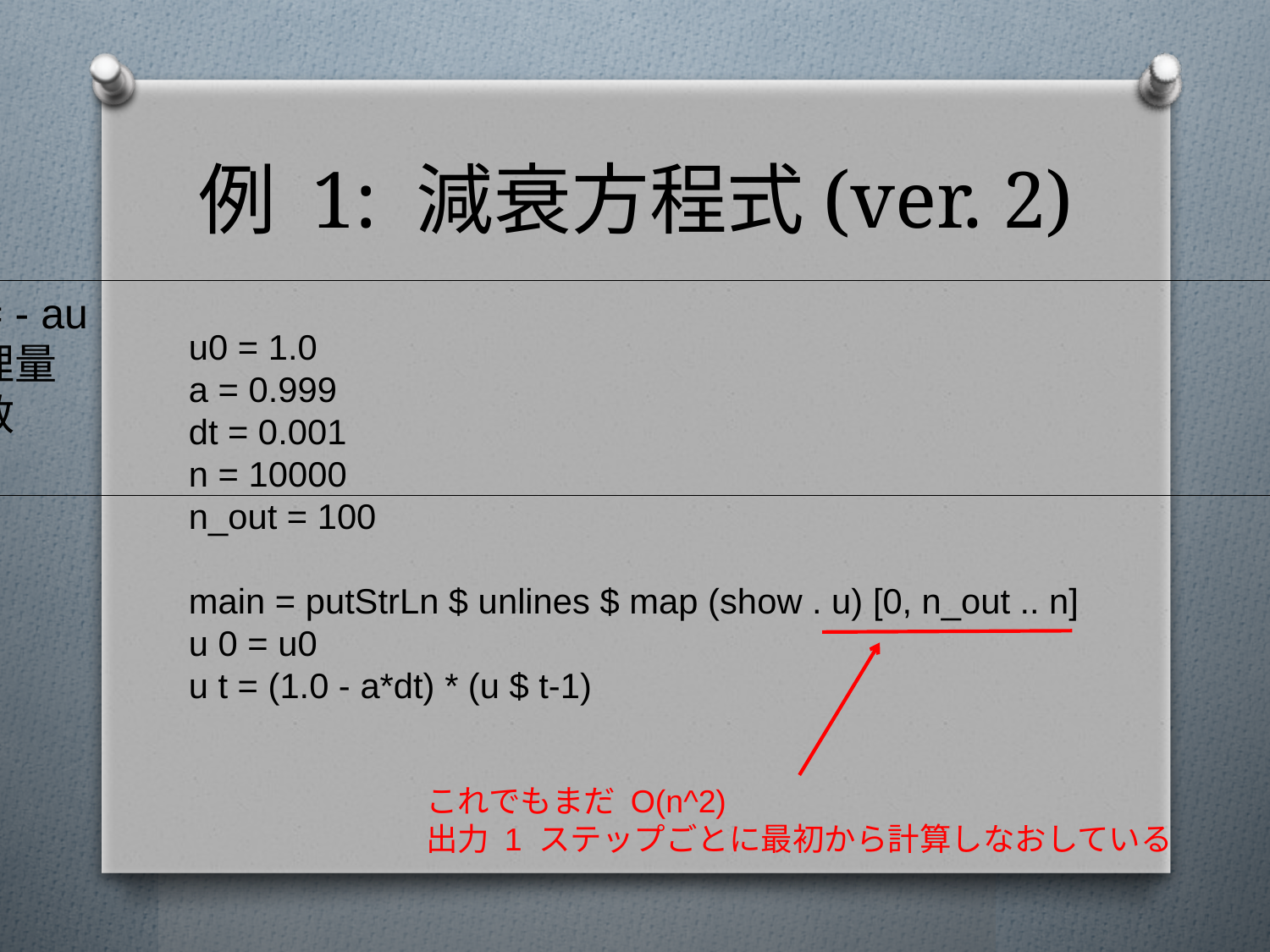

# 例 1: 減衰方程式(ver. 2)
﻿du/dt = - au
u: 物理量
a: 定数
t: 時間
﻿u0 = 1.0
a = 0.999
dt = 0.001
n = 10000
n_out = 100

main = putStrLn $ unlines $ map (show . u) [0, n_out .. n]
u 0 = u0
u t = (1.0 - a*dt) * (u $ t-1)
これでもまだ O(n^2)
出力 1 ステップごとに最初から計算しなおしている